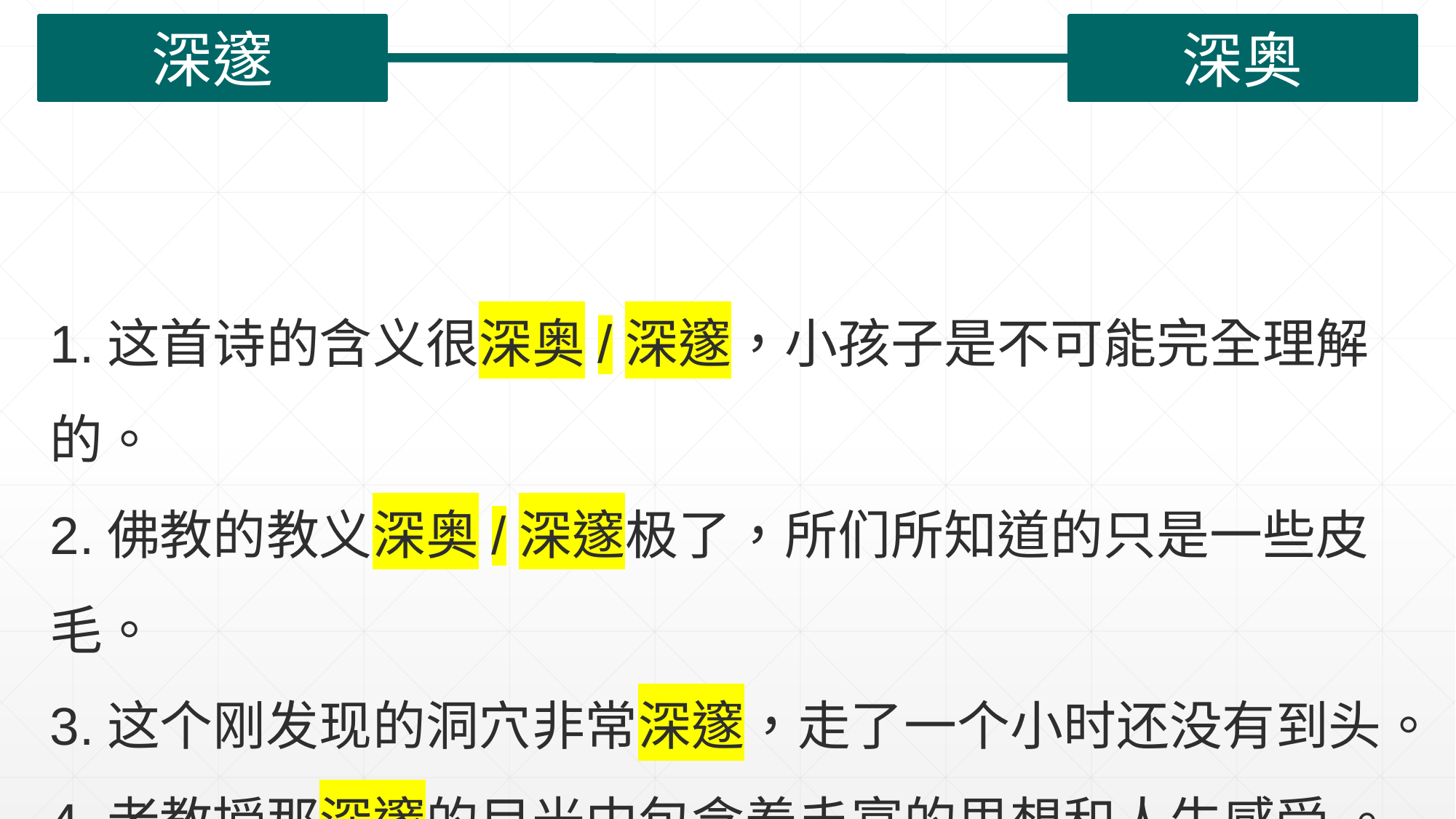

深邃
深奥
|  |
| --- |
1.这首诗的含义很深奥/深邃，小孩子是不可能完全理解的。
2.佛教的教义深奥/深邃极了，所们所知道的只是一些皮毛。
3.这个刚发现的洞穴非常深邃，走了一个小时还没有到头。
4.老教授那深邃的目光中包含着丰富的思想和人生感受 。